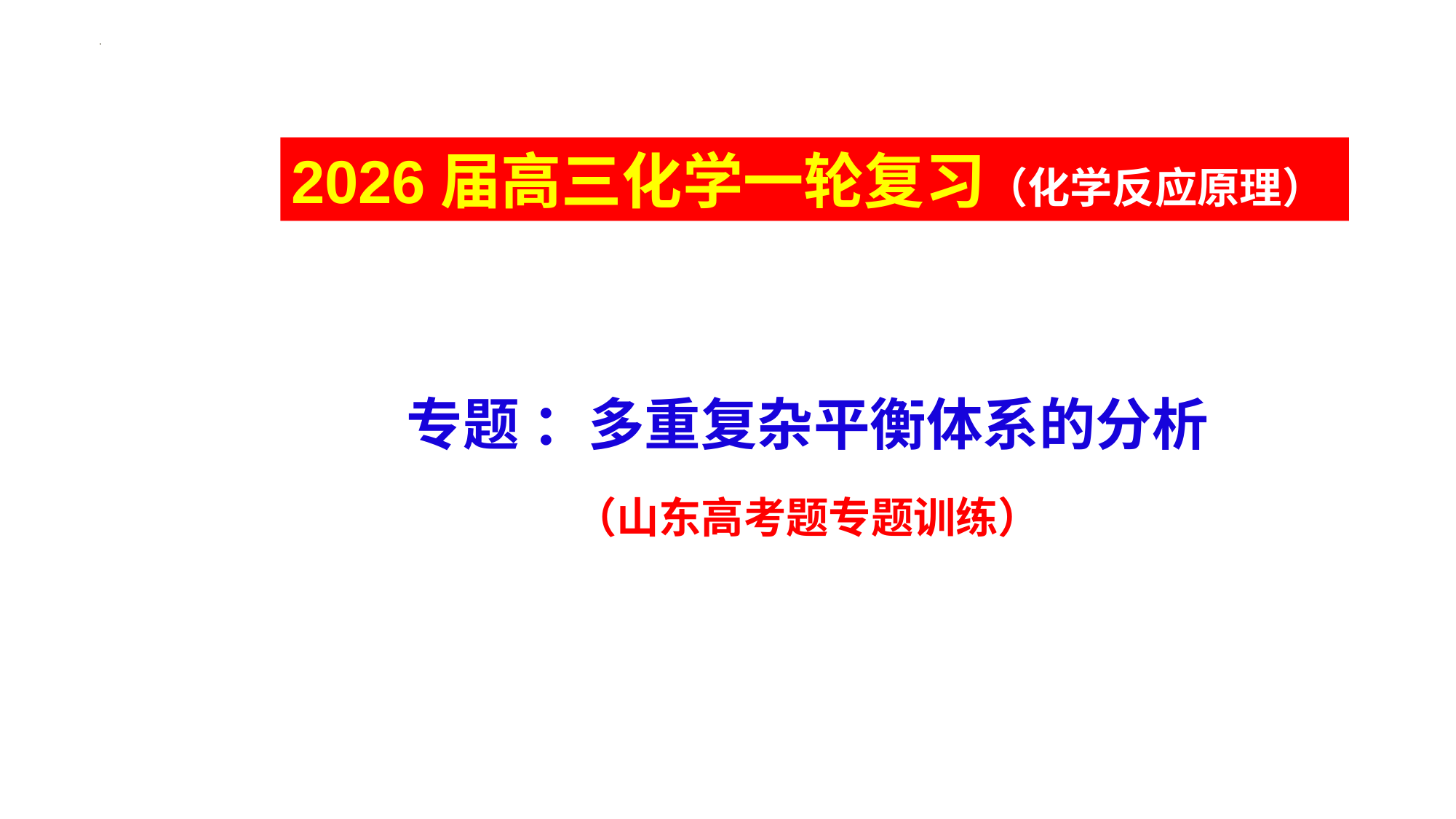

2026届高三化学一轮复习（化学反应原理）
专题 ：多重复杂平衡体系的分析
（山东高考题专题训练）